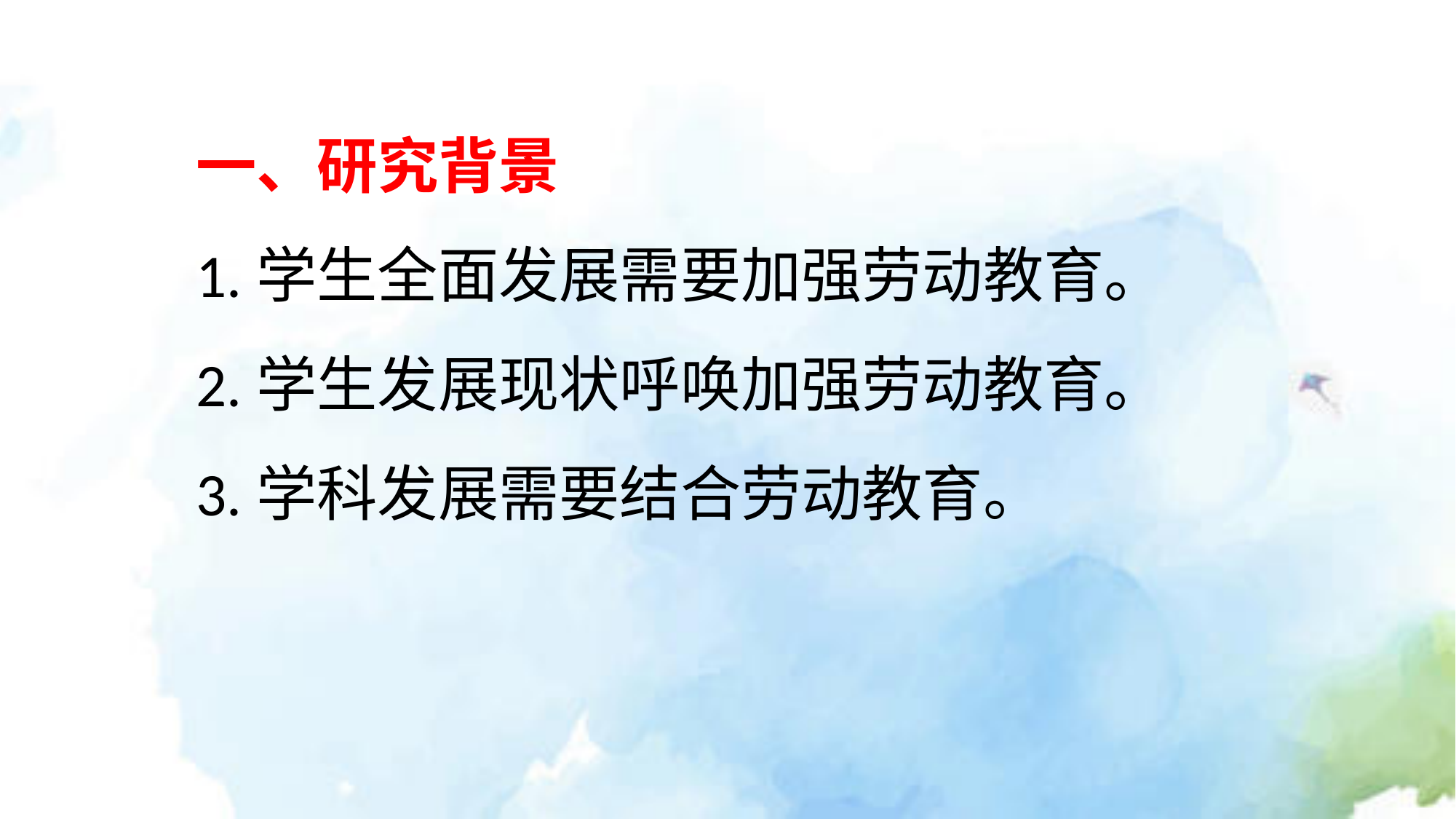

一、研究背景
1.学生全面发展需要加强劳动教育。
2.学生发展现状呼唤加强劳动教育。
3.学科发展需要结合劳动教育。